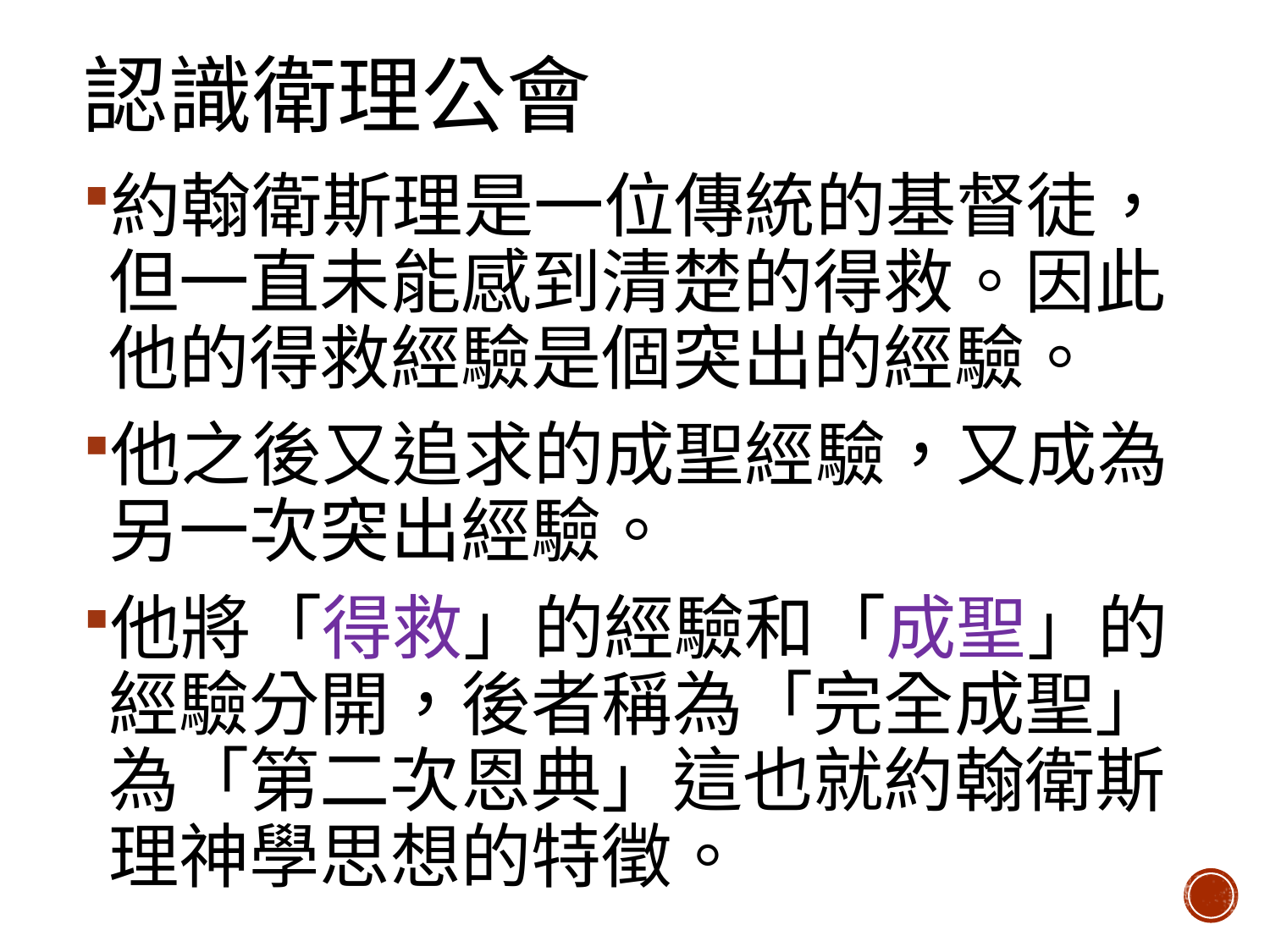

# 認識衛理公會
約翰衛斯理是一位傳統的基督徒，但一直未能感到清楚的得救。因此他的得救經驗是個突出的經驗。
他之後又追求的成聖經驗，又成為另一次突出經驗。
他將「得救」的經驗和「成聖」的經驗分開，後者稱為「完全成聖」為「第二次恩典」這也就約翰衛斯理神學思想的特徵。